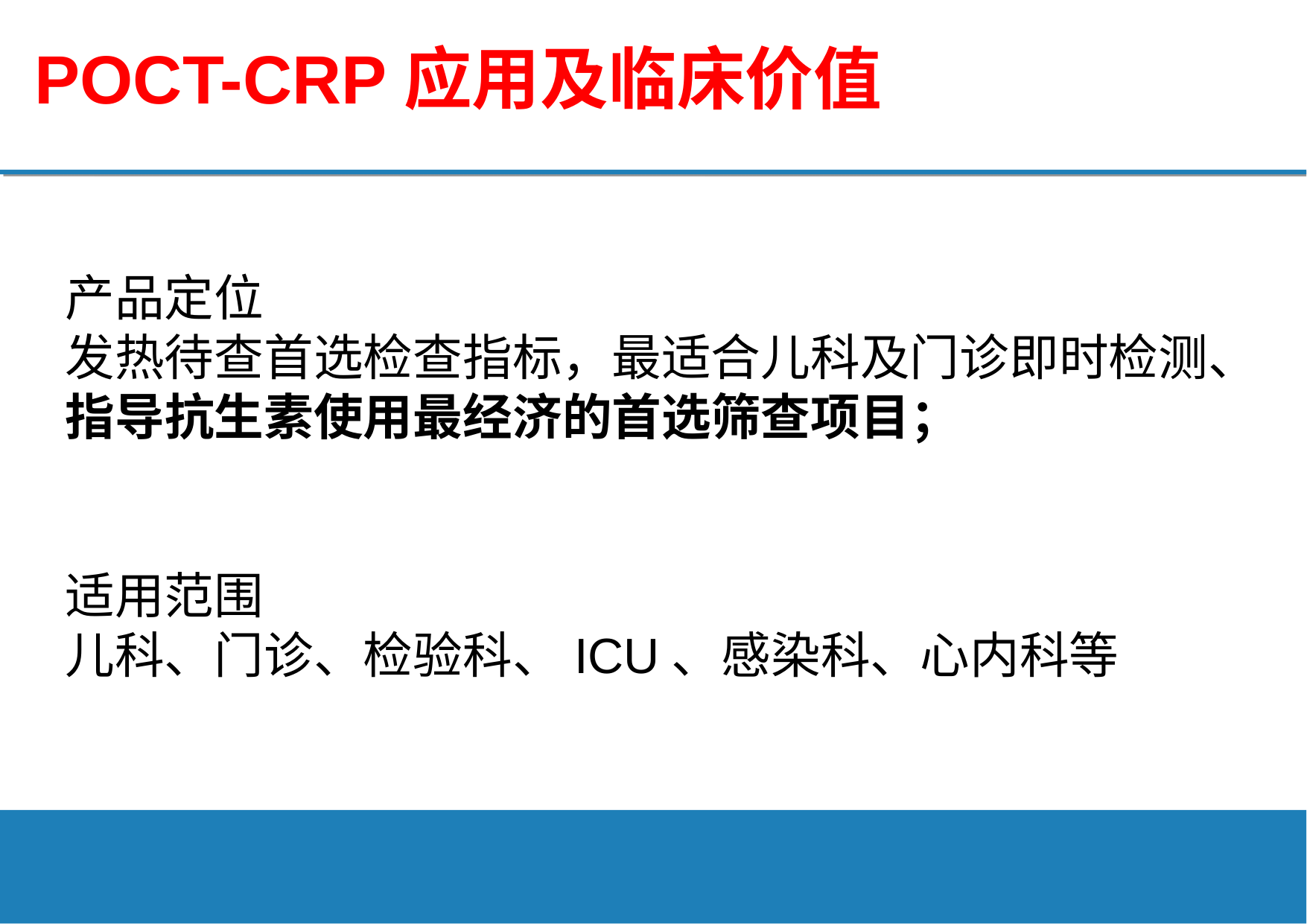

POCT-CRP应用及临床价值

产品定位
发热待查首选检查指标，最适合儿科及门诊即时检测、指导抗生素使用最经济的首选筛查项目；

适用范围
儿科、门诊、检验科、ICU、感染科、心内科等